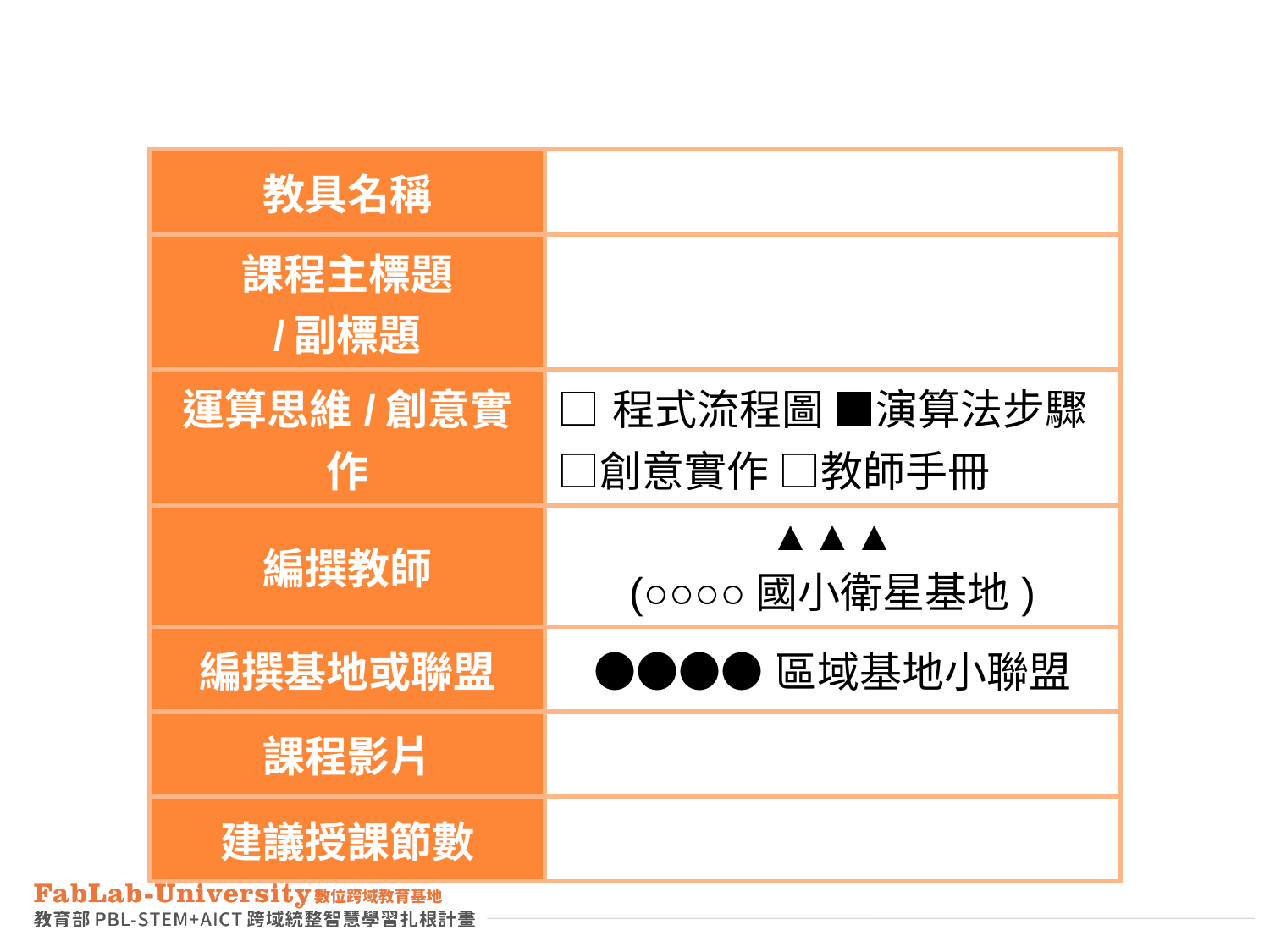

| 教具名稱 |  |
| --- | --- |
| 課程主標題 /副標題 |  |
| 運算思維/創意實作 | □程式流程圖 ■演算法步驟 □創意實作 □教師手冊 |
| 編撰教師 | ▲▲▲ (○○○○國小衛星基地) |
| 編撰基地或聯盟 | ●●●●區域基地小聯盟 |
| 課程影片 |  |
| 建議授課節數 |  |